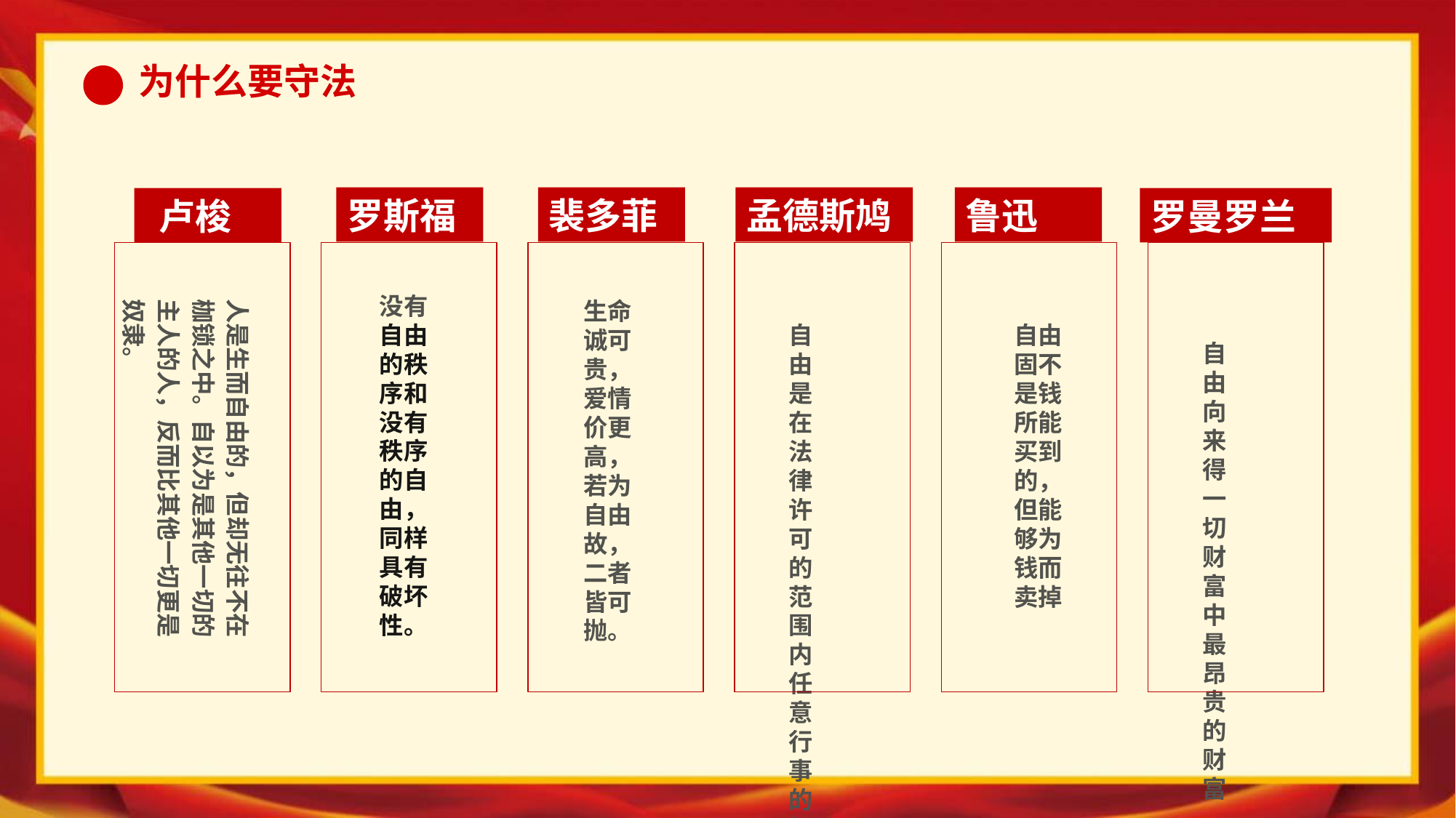

裴多菲

生命诚可贵，
爱情价更高，
若为自由故，
二者皆可抛。
孟德斯鸠

自由是在法律许可的范围内任意行事的权利。
鲁迅

自由固不是钱所能买到的，但能够为钱而卖掉
罗斯福

没有自由的秩序和没有秩序的自由，同样具有破坏性。
 卢梭

人是生而自由的，但却无往不在枷锁之中。自以为是其他一切的主人的人，反而比其他一切更是奴隶。
罗曼罗兰

自由向来得一切财富中最昂贵的财富